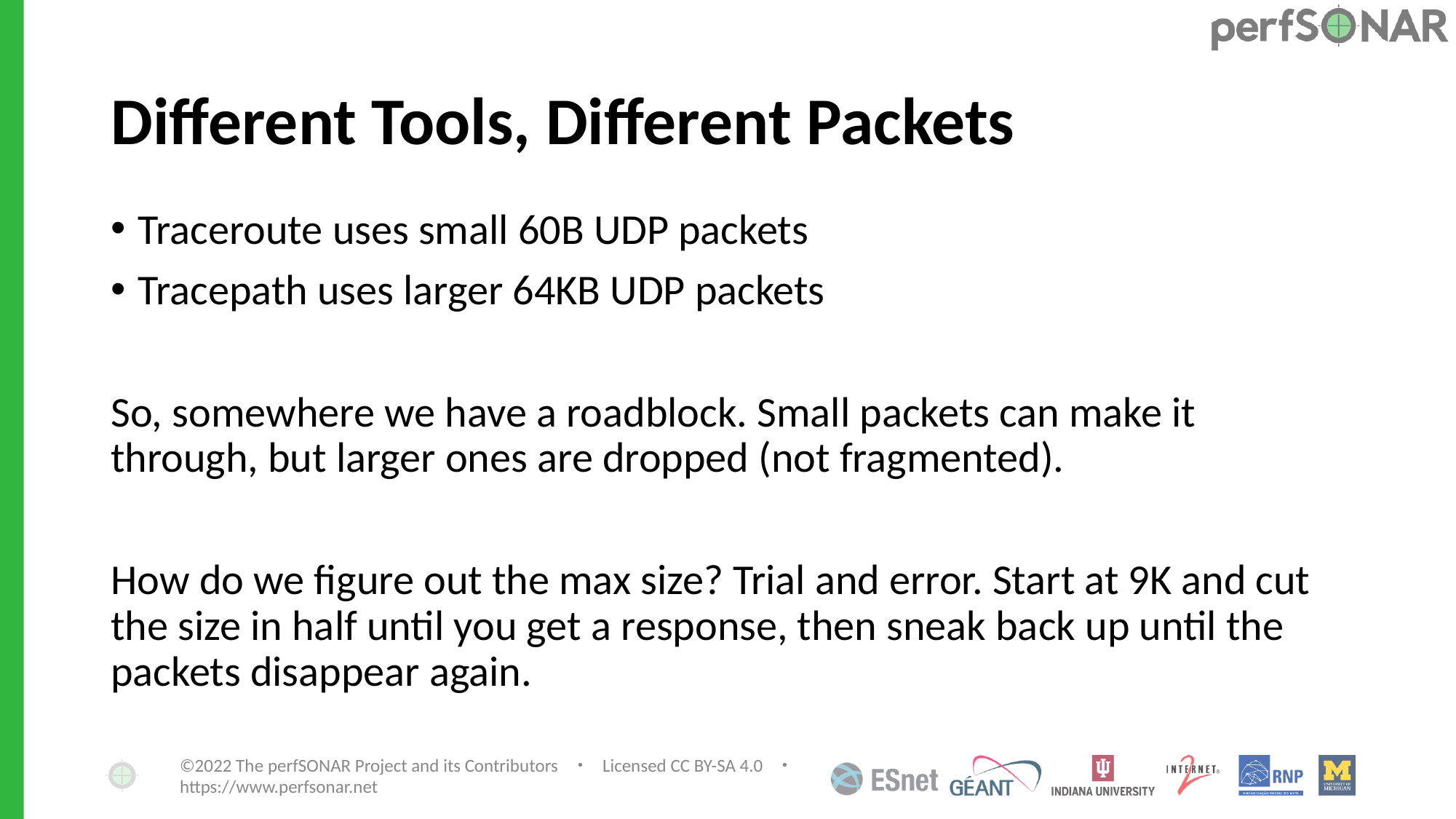

# Different Tools, Different Packets
Traceroute uses small 60B UDP packets
Tracepath uses larger 64KB UDP packets

So, somewhere we have a roadblock. Small packets can make it through, but larger ones are dropped (not fragmented).

How do we figure out the max size? Trial and error. Start at 9K and cut the size in half until you get a response, then sneak back up until the packets disappear again.
©2022 The perfSONAR Project and its Contributors  ・  Licensed CC BY-SA 4.0  ・  https://www.perfsonar.net